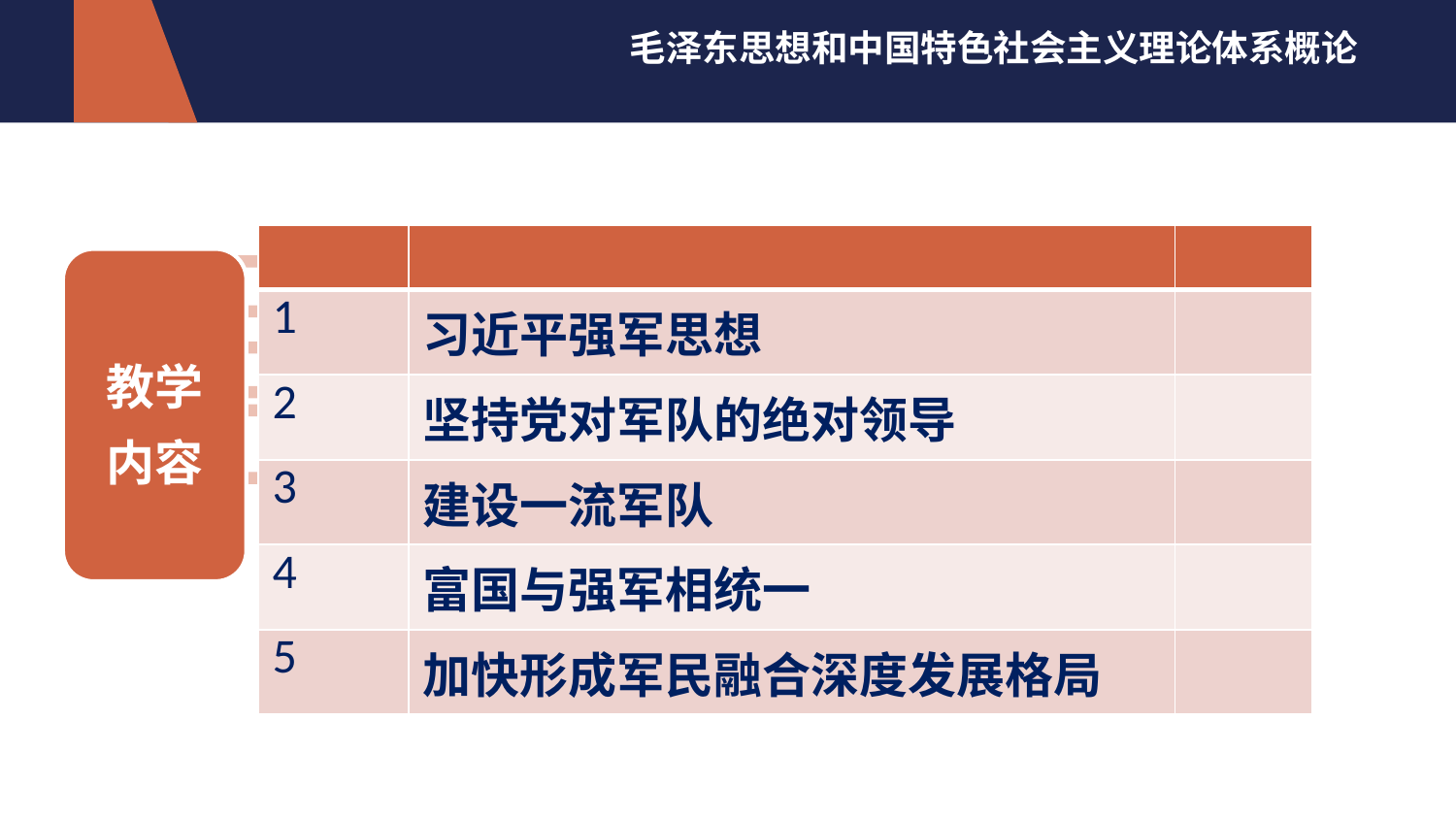

|  |  |  |
| --- | --- | --- |
| 1 | 习近平强军思想 |  |
| 2 | 坚持党对军队的绝对领导 |  |
| 3 | 建设一流军队 |  |
| 4 | 富国与强军相统一 |  |
| 5 | 加快形成军民融合深度发展格局 |  |
教学内容